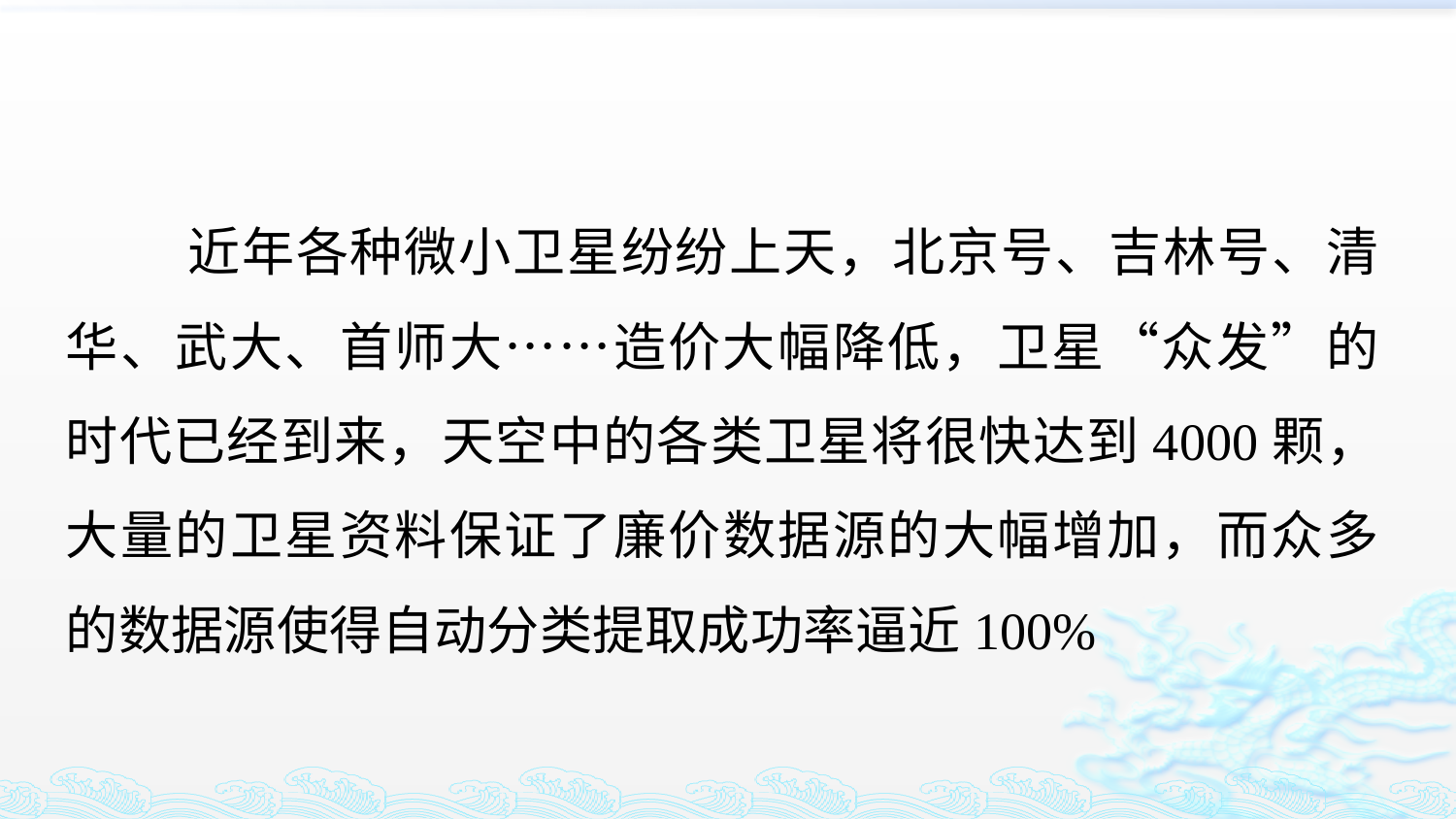

近年各种微小卫星纷纷上天，北京号、吉林号、清华、武大、首师大……造价大幅降低，卫星“众发”的时代已经到来，天空中的各类卫星将很快达到4000颗，大量的卫星资料保证了廉价数据源的大幅增加，而众多的数据源使得自动分类提取成功率逼近100%